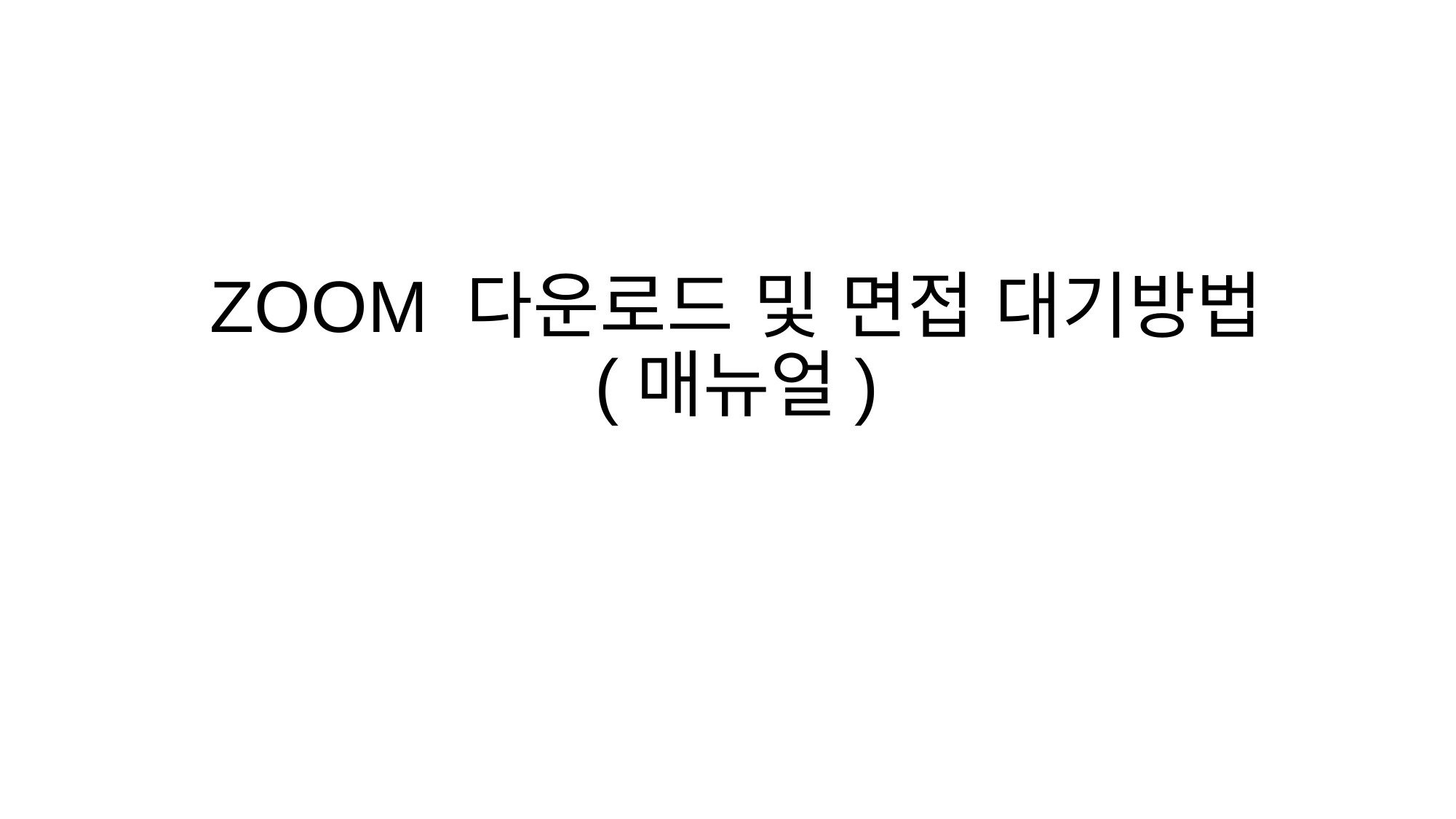

# ZOOM 다운로드 및 면접 대기방법 (매뉴얼)